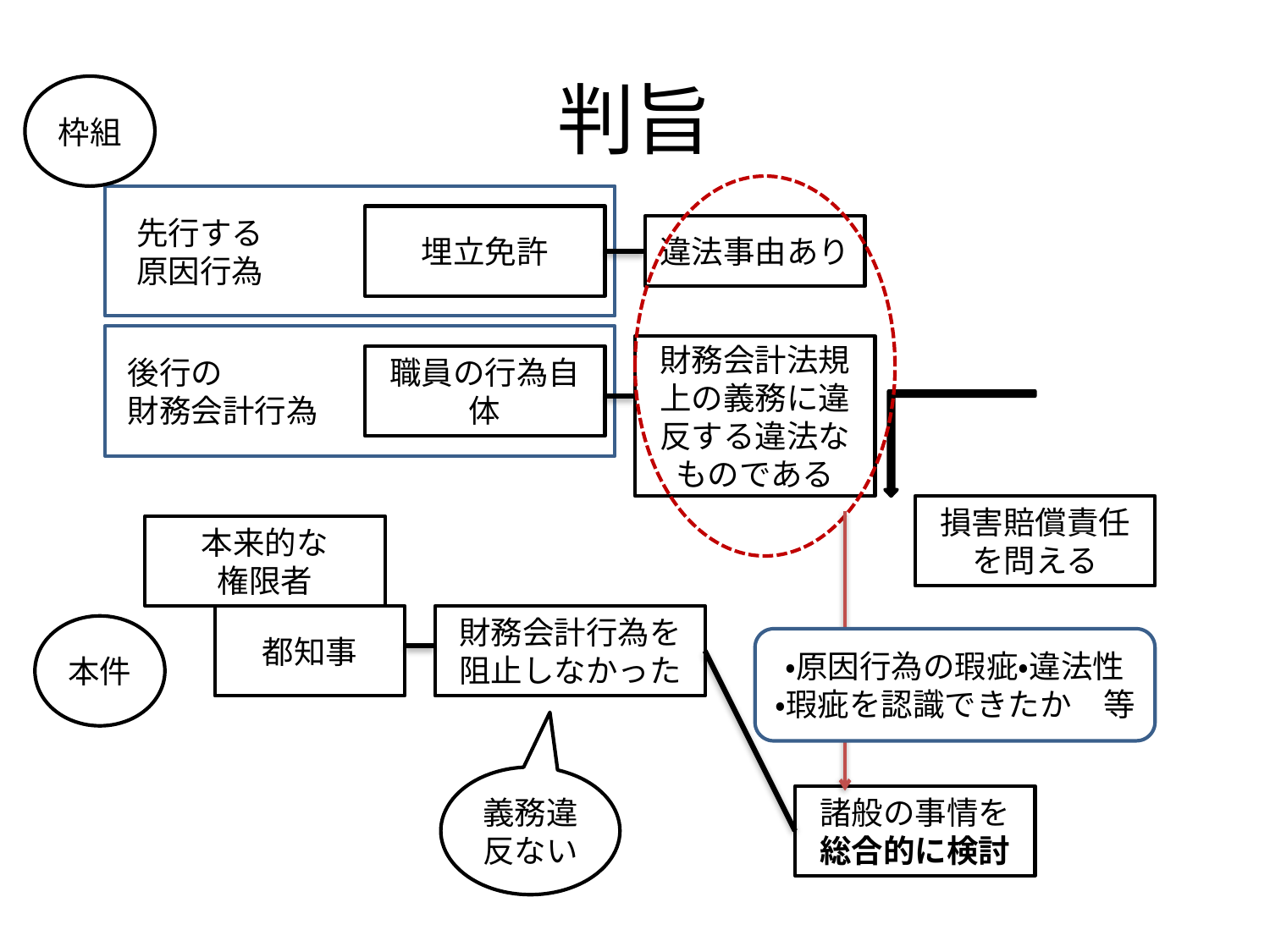

# 判旨
枠組

先行する原因行為
埋立免許
違法事由あり

財務会計法規上の義務に違反する違法なものである
後行の
財務会計行為
職員の行為自体

損害賠償責任を問える
本来的な
権限者
都知事
財務会計行為を阻止しなかった
本件
・原因行為の瑕疵・違法性
・瑕疵を認識できたか　等
義務違反ない
諸般の事情を総合的に検討